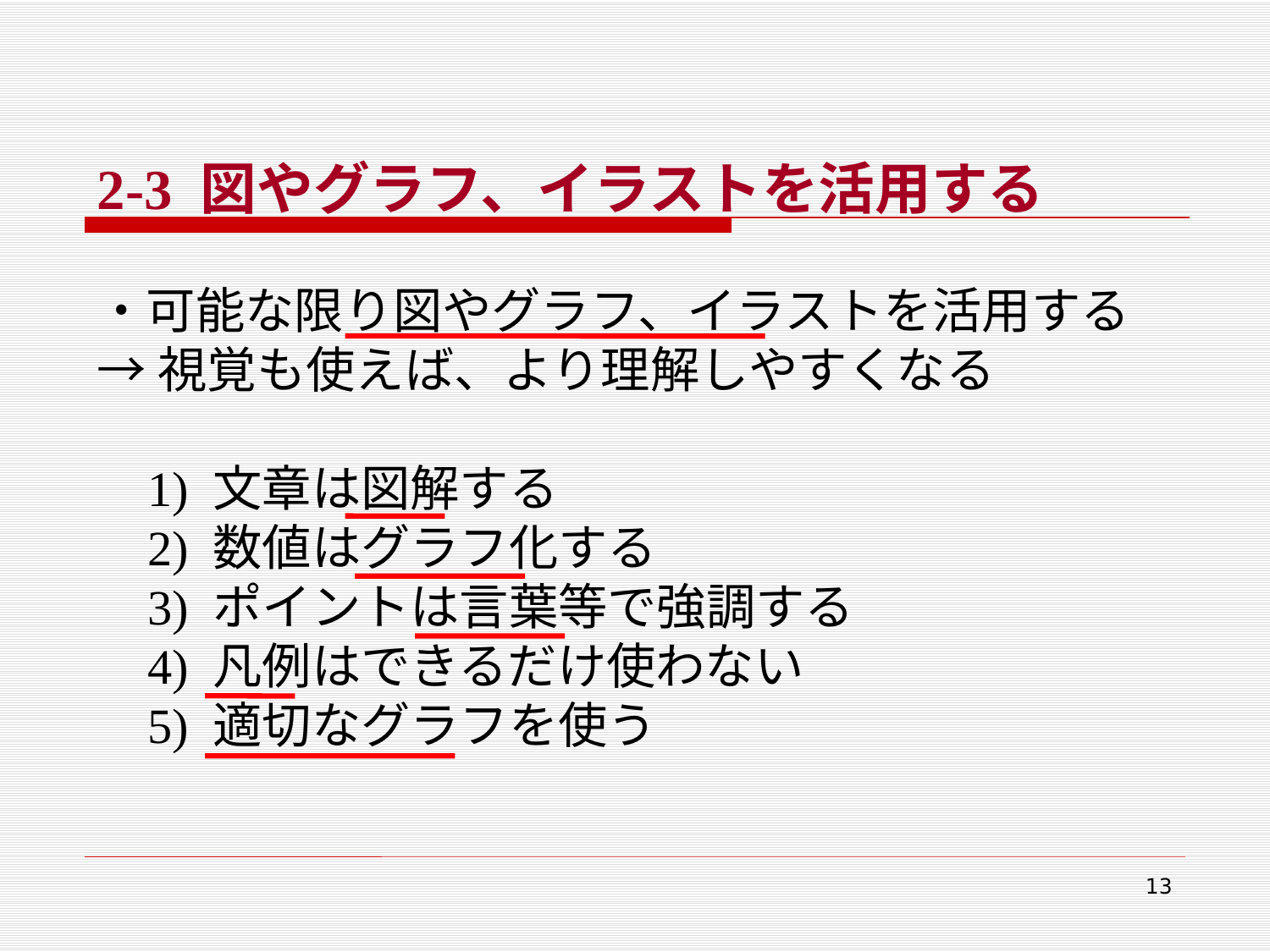

2-3 図やグラフ、イラストを活用する

・可能な限り図やグラフ、イラストを活用する
→視覚も使えば、より理解しやすくなる

	1) 文章は図解する
	2) 数値はグラフ化する
	3) ポイントは言葉等で強調する
	4) 凡例はできるだけ使わない
	5) 適切なグラフを使う

13